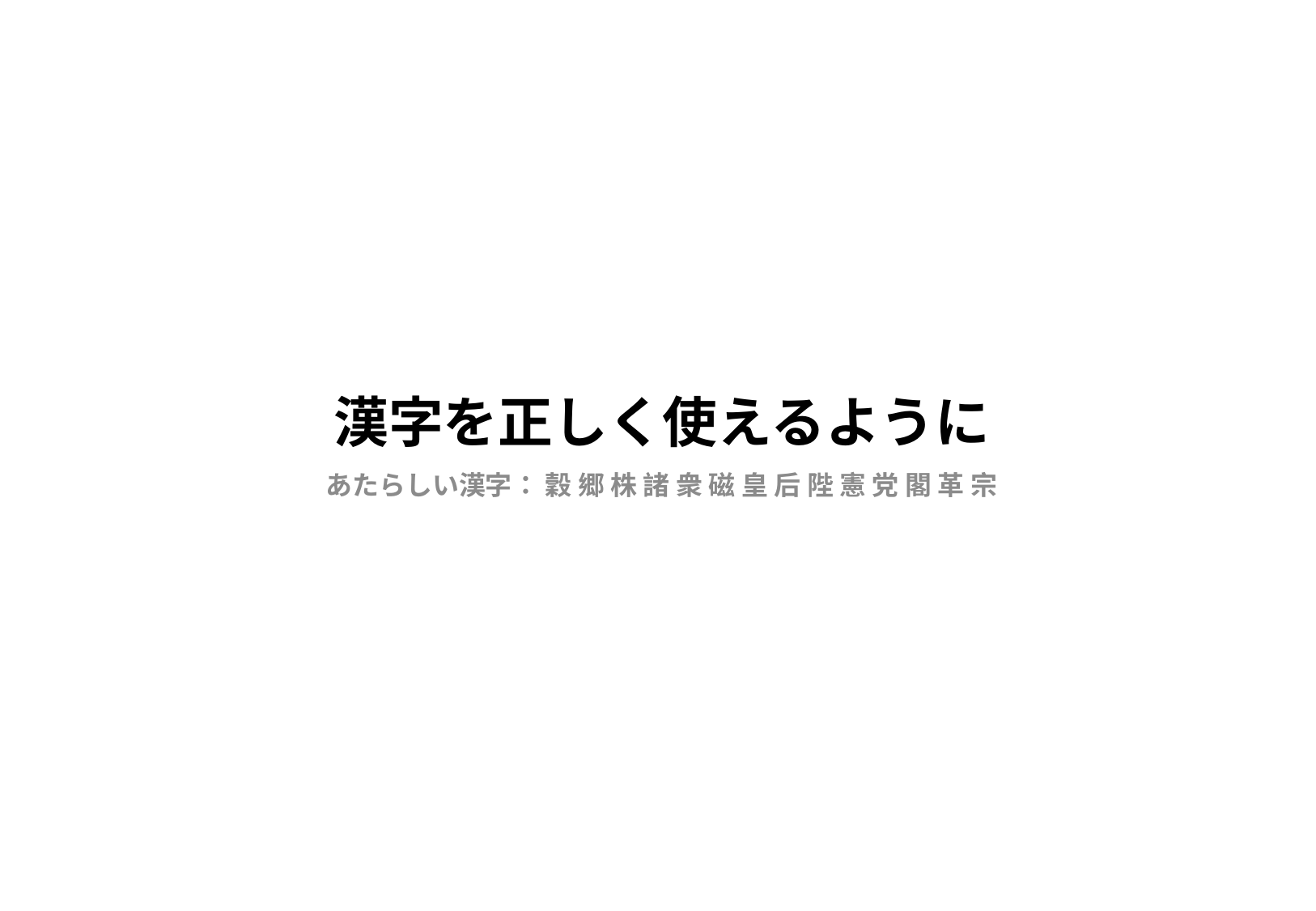

# 漢字を正しく使えるように
あたらしい漢字： 穀 郷 株 諸 衆 磁 皇 后 陛 憲 党 閣 革 宗